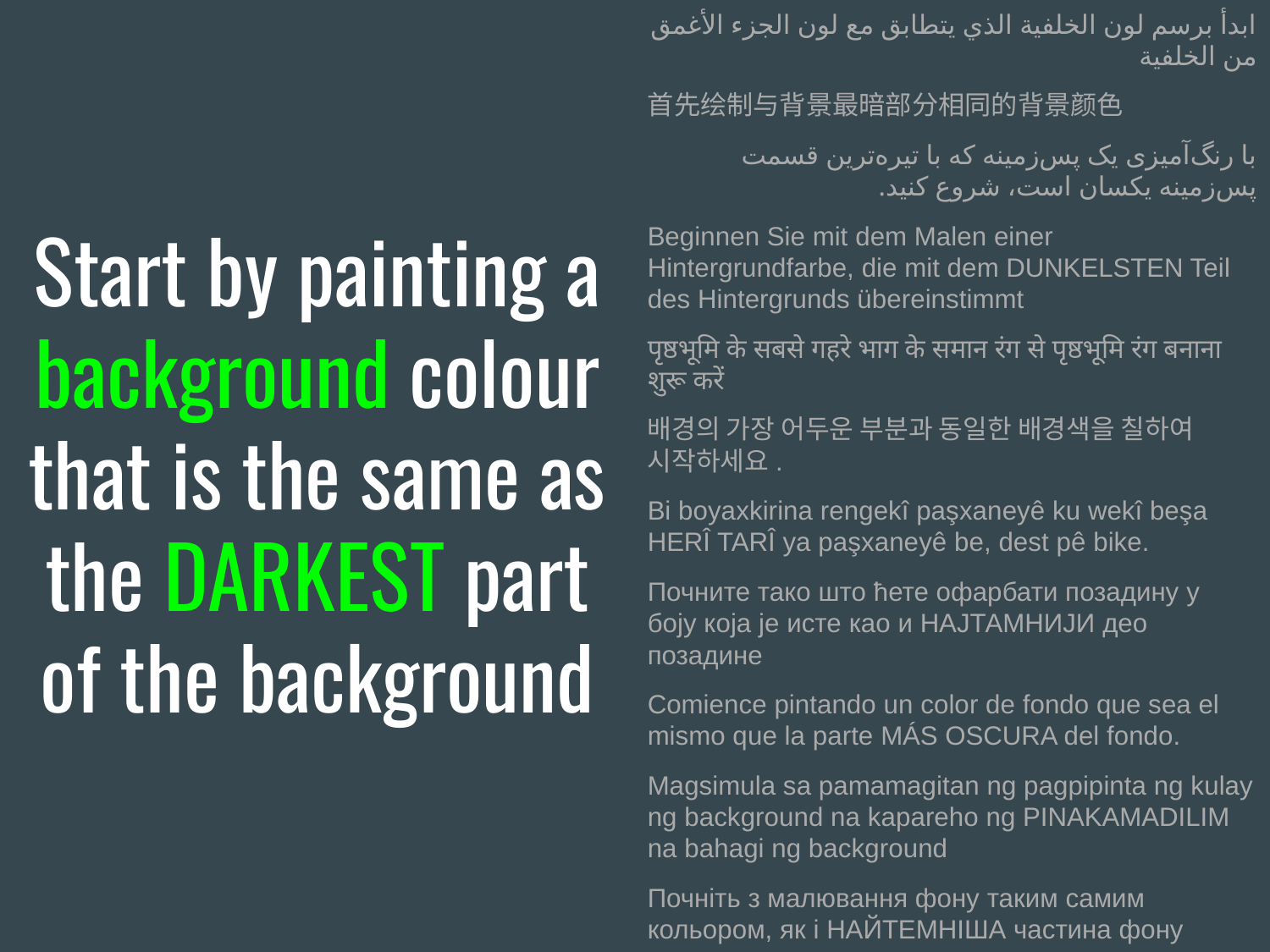

Start by painting a background colour that is the same as the DARKEST part of the background
ابدأ برسم لون الخلفية الذي يتطابق مع لون الجزء الأغمق من الخلفية
首先绘制与背景最暗部分相同的背景颜色
با رنگ‌آمیزی یک پس‌زمینه که با تیره‌ترین قسمت پس‌زمینه یکسان است، شروع کنید.
Beginnen Sie mit dem Malen einer Hintergrundfarbe, die mit dem DUNKELSTEN Teil des Hintergrunds übereinstimmt
पृष्ठभूमि के सबसे गहरे भाग के समान रंग से पृष्ठभूमि रंग बनाना शुरू करें
배경의 가장 어두운 부분과 동일한 배경색을 칠하여 시작하세요.
Bi boyaxkirina rengekî paşxaneyê ku wekî beşa HERÎ TARÎ ya paşxaneyê be, dest pê bike.
Почните тако што ћете офарбати позадину у боју која је исте као и НАЈТАМНИЈИ део позадине
Comience pintando un color de fondo que sea el mismo que la parte MÁS OSCURA del fondo.
Magsimula sa pamamagitan ng pagpipinta ng kulay ng background na kapareho ng PINAKAMADILIM na bahagi ng background
Почніть з малювання фону таким самим кольором, як і НАЙТЕМНІША частина фону